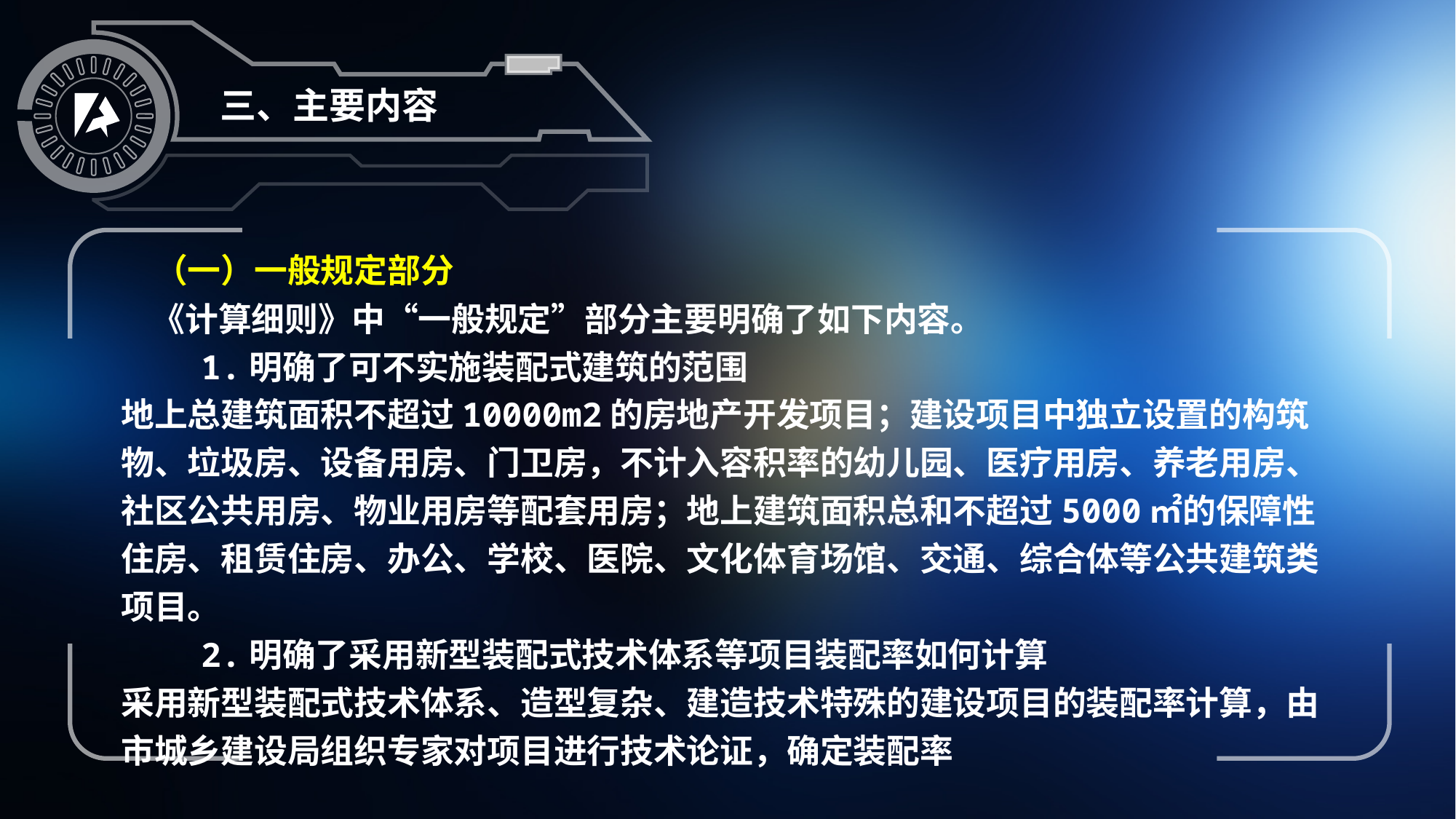

三、主要内容

   （一）一般规定部分
   《计算细则》中“一般规定”部分主要明确了如下内容。
    1.明确了可不实施装配式建筑的范围
地上总建筑面积不超过10000m2的房地产开发项目；建设项目中独立设置的构筑物、垃圾房、设备用房、门卫房，不计入容积率的幼儿园、医疗用房、养老用房、社区公共用房、物业用房等配套用房；地上建筑面积总和不超过5000㎡的保障性住房、租赁住房、办公、学校、医院、文化体育场馆、交通、综合体等公共建筑类项目。
    2.明确了采用新型装配式技术体系等项目装配率如何计算
采用新型装配式技术体系、造型复杂、建造技术特殊的建设项目的装配率计算，由市城乡建设局组织专家对项目进行技术论证，确定装配率